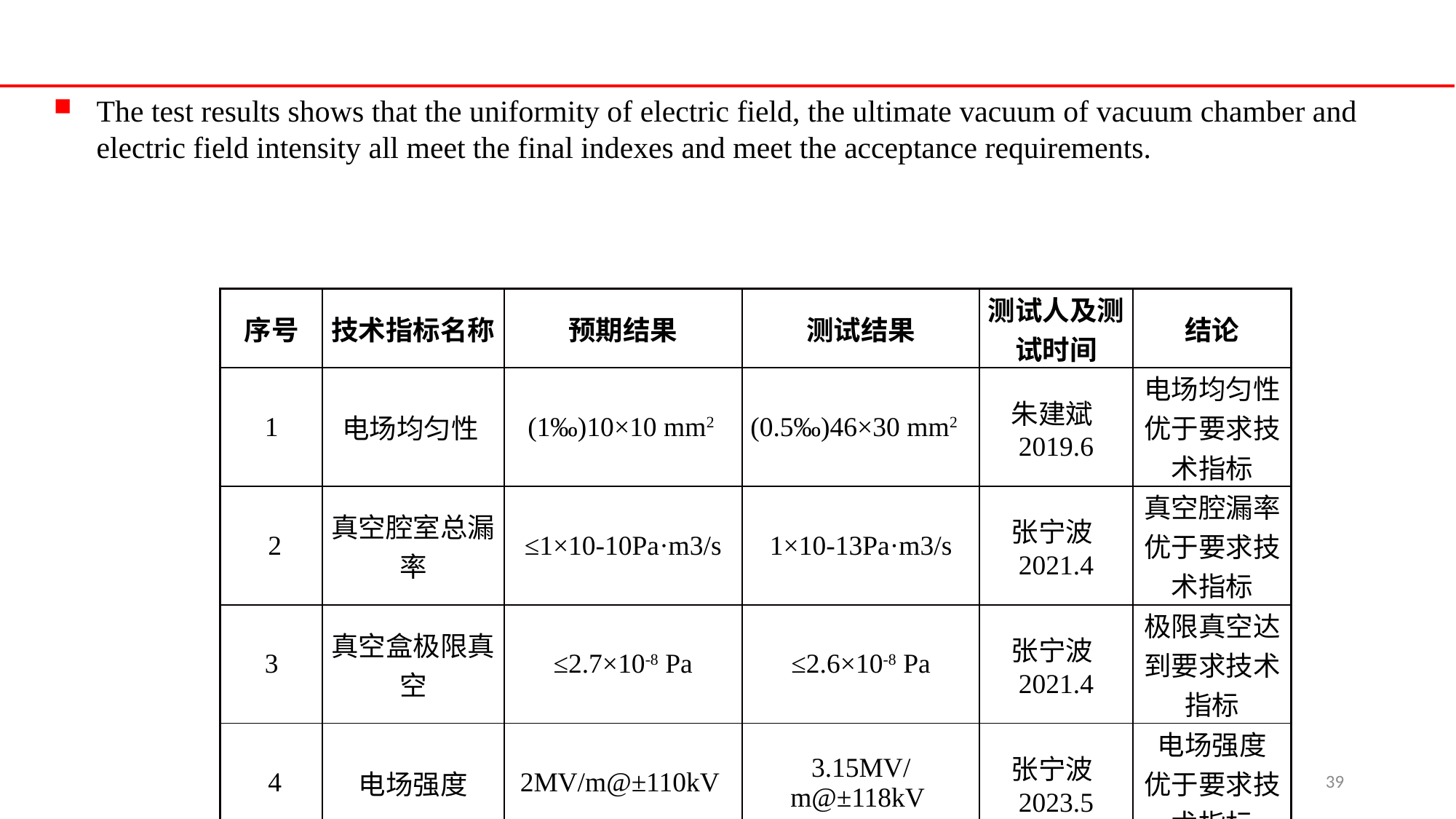

The test results shows that the uniformity of electric field, the ultimate vacuum of vacuum chamber and electric field intensity all meet the final indexes and meet the acceptance requirements.

| 序号 | 技术指标名称 | 预期结果 | 测试结果 | 测试人及测试时间 | 结论 |
| --- | --- | --- | --- | --- | --- |
| 1 | 电场均匀性 | (1‰)10×10 mm2 | (0.5‰)46×30 mm2 | 朱建斌2019.6 | 电场均匀性 优于要求技术指标 |
| 2 | 真空腔室总漏率 | ≤1×10-10Pa·m3/s | 1×10-13Pa·m3/s | 张宁波2021.4 | 真空腔漏率优于要求技术指标 |
| 3 | 真空盒极限真空 | ≤2.7×10-8 Pa | ≤2.6×10-8 Pa | 张宁波2021.4 | 极限真空达到要求技术指标 |
| 4 | 电场强度 | 2MV/m@±110kV | 3.15MV/m@±118kV | 张宁波2023.5 | 电场强度 优于要求技术指标 |
39